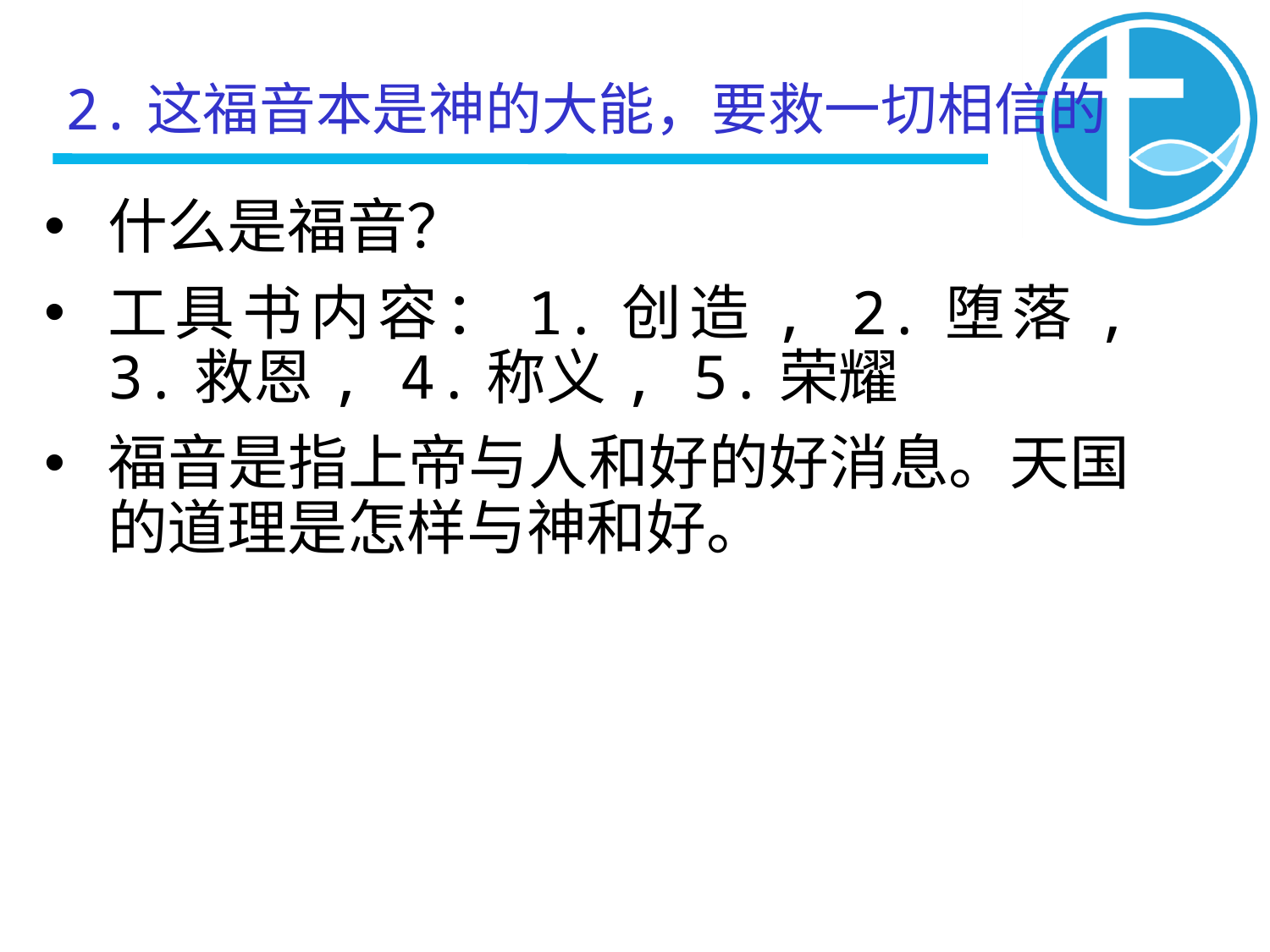

2.这福音本是神的大能，要救一切相信的
什么是福音？
工具书内容：1.创造, 2.堕落, 3.救恩, 4.称义, 5.荣耀
福音是指上帝与人和好的好消息。天国的道理是怎样与神和好。